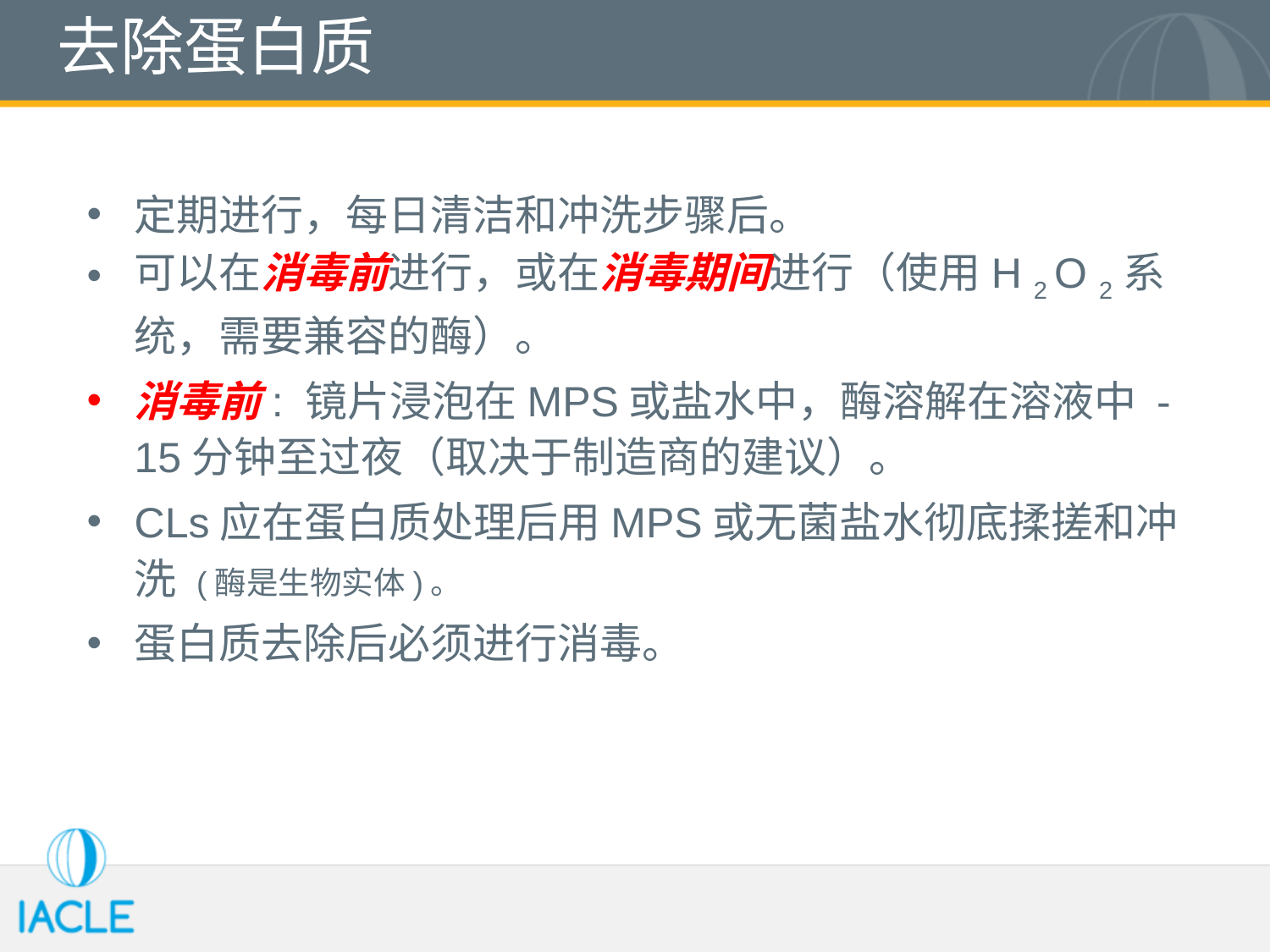

去除蛋白质
定期进行，每日清洁和冲洗步骤后。
可以在消毒前进行，或在消毒期间进行（使用H 2 O 2系统，需要兼容的酶）。
消毒前: 镜片浸泡在MPS或盐水中，酶溶解在溶液中 - 15分钟至过夜（取决于制造商的建议）。
CLs应在蛋白质处理后用MPS或无菌盐水彻底揉搓和冲洗 (酶是生物实体)。
蛋白质去除后必须进行消毒。